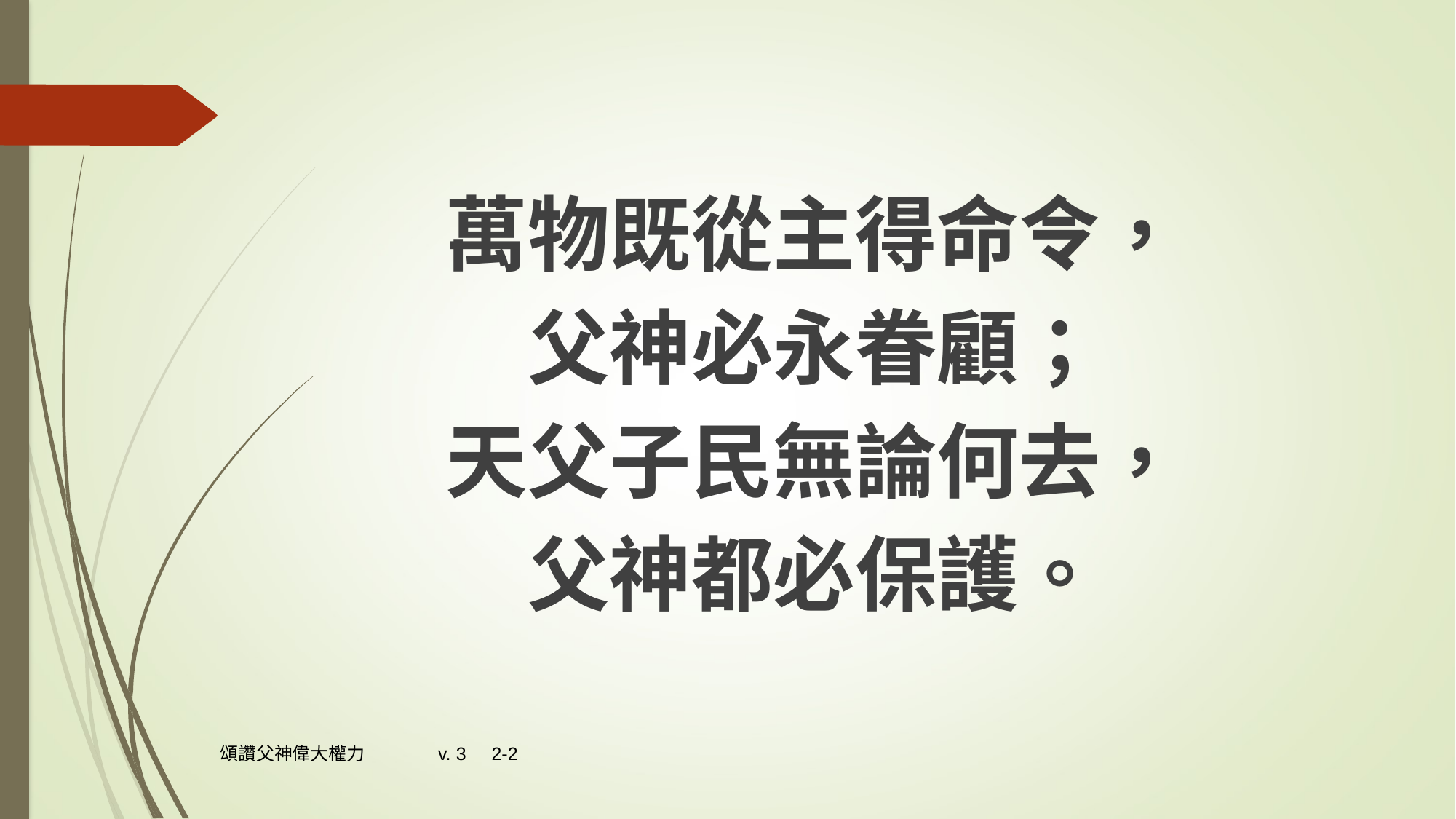

萬物既從主得命令，
父神必永眷顧；
天父子民無論何去，
父神都必保護。
頌讚父神偉大權力	v. 3     2-2